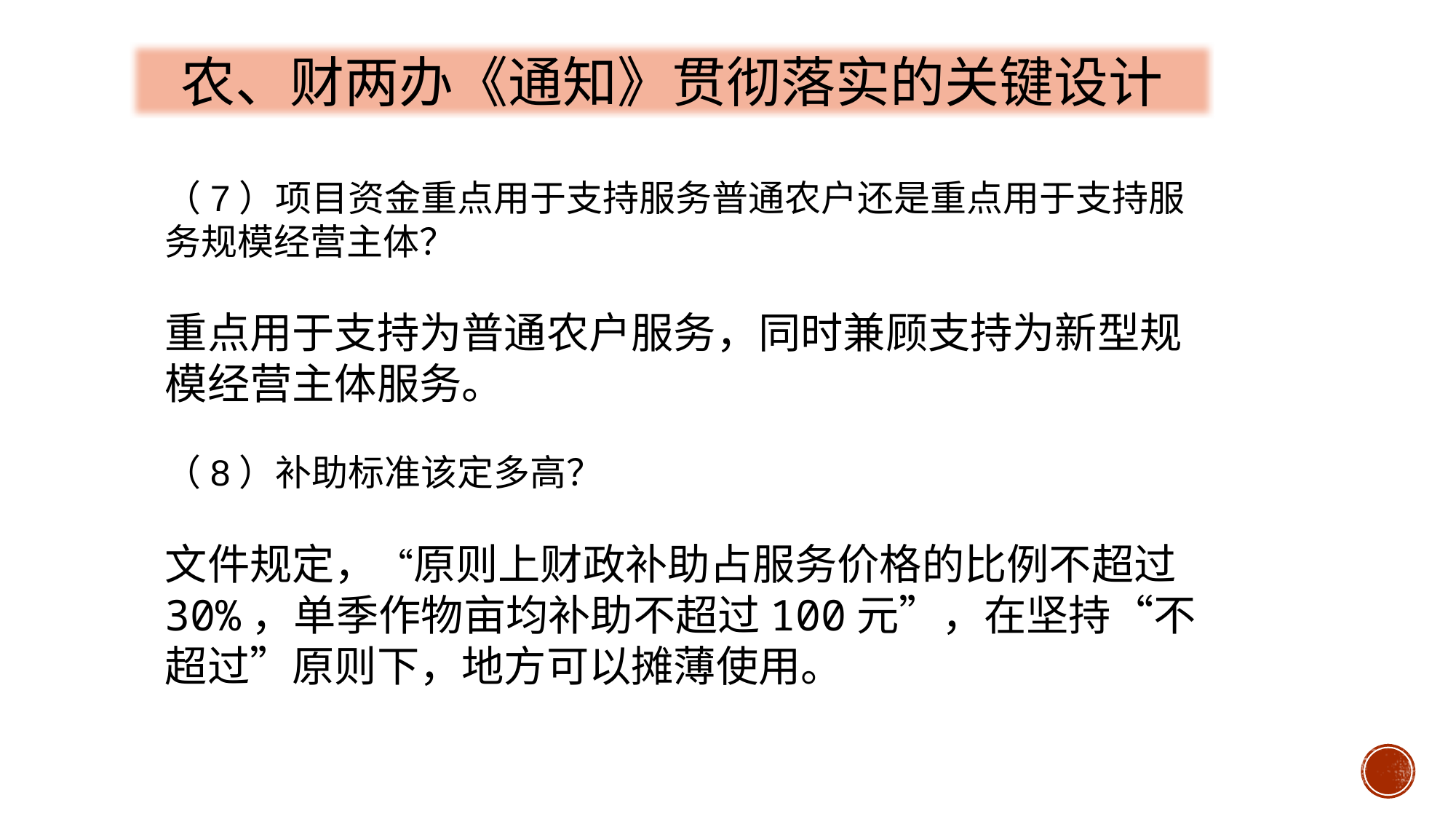

农、财两办《通知》贯彻落实的关键设计
（7）项目资金重点用于支持服务普通农户还是重点用于支持服务规模经营主体？

重点用于支持为普通农户服务，同时兼顾支持为新型规模经营主体服务。
（8）补助标准该定多高？

文件规定，“原则上财政补助占服务价格的比例不超过30%，单季作物亩均补助不超过100元”，在坚持“不超过”原则下，地方可以摊薄使用。